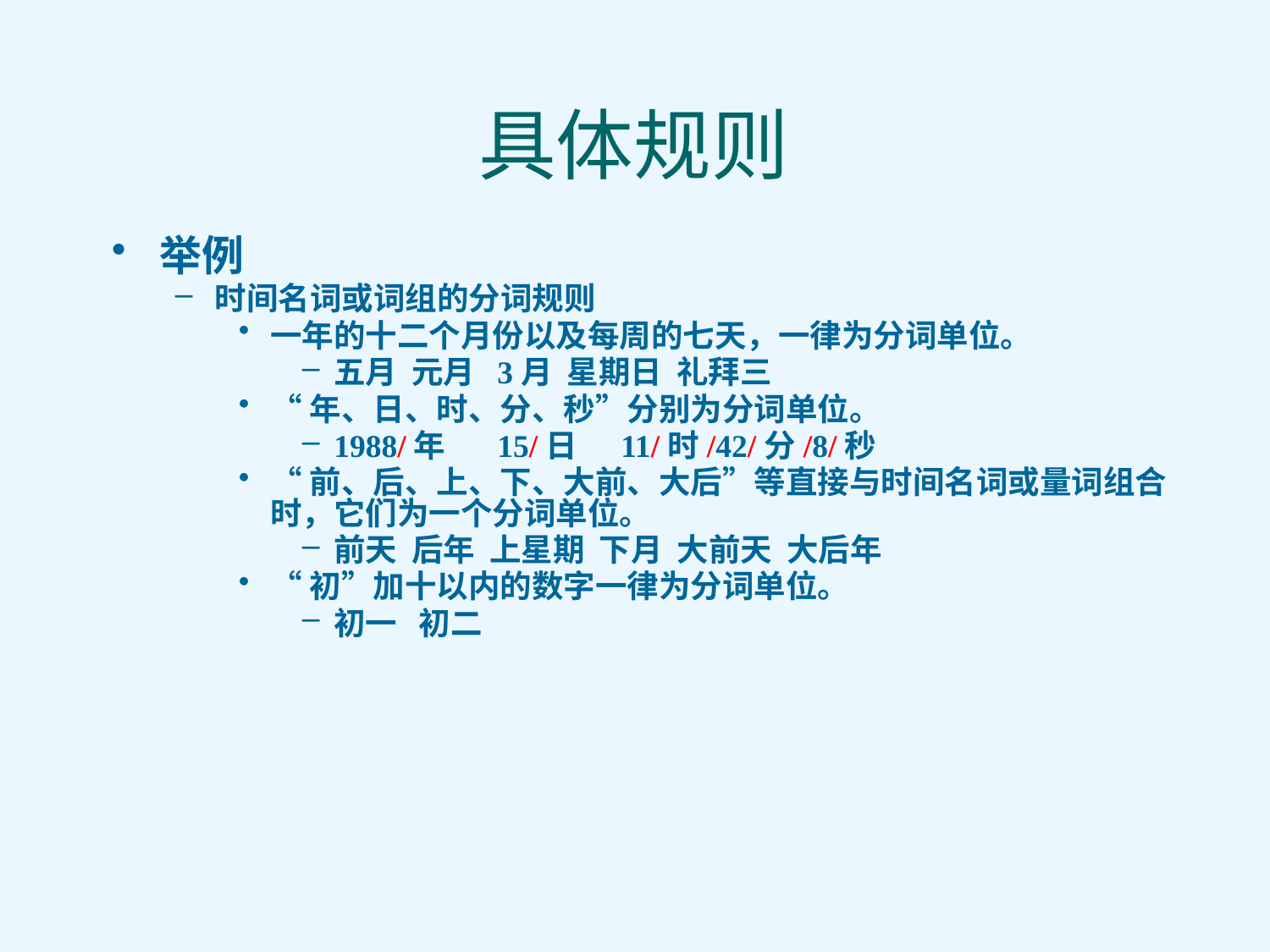

# 具体规则
举例
时间名词或词组的分词规则
一年的十二个月份以及每周的七天，一律为分词单位。
五月  元月  3月  星期日  礼拜三
“年、日、时、分、秒”分别为分词单位。
1988/年	    15/日     11/时/42/分/8/秒
“前、后、上、下、大前、大后”等直接与时间名词或量词组合时，它们为一个分词单位。
前天  后年  上星期  下月  大前天  大后年
“初”加十以内的数字一律为分词单位。
初一   初二